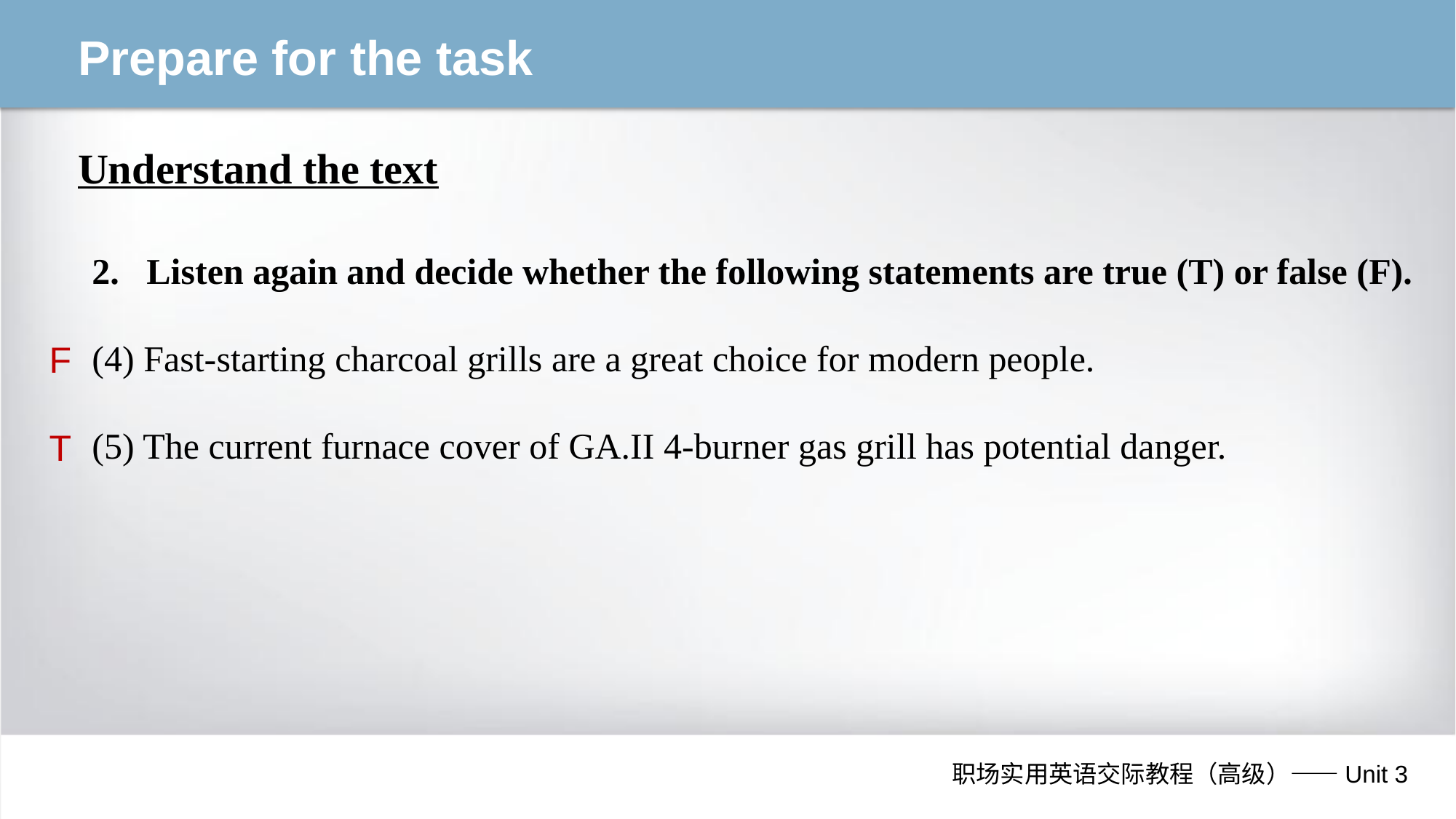

Prepare for the task
Understand the text
Listen again and decide whether the following statements are true (T) or false (F).

(4) Fast-starting charcoal grills are a great choice for modern people.

(5) The current furnace cover of GA.II 4-burner gas grill has potential danger.
F
T
职场实用英语交际教程（高级）——Unit 3